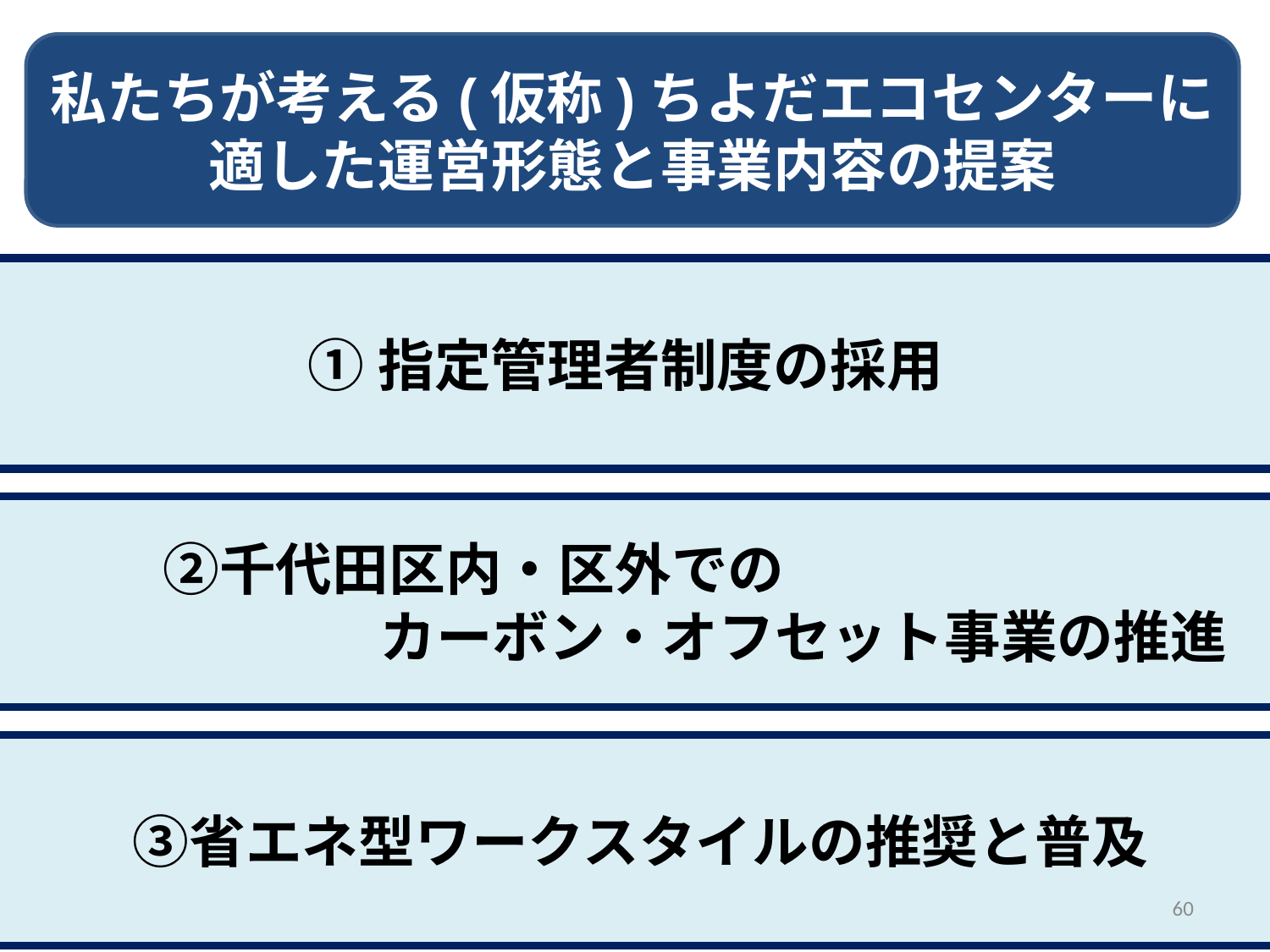

私たちが考える(仮称)ちよだエコセンターに
適した運営形態と事業内容の提案
①指定管理者制度の採用
　　　②千代田区内・区外での
　　　　　　カーボン・オフセット事業の推進
　　　③省エネ型ワークスタイルの推奨と普及
60